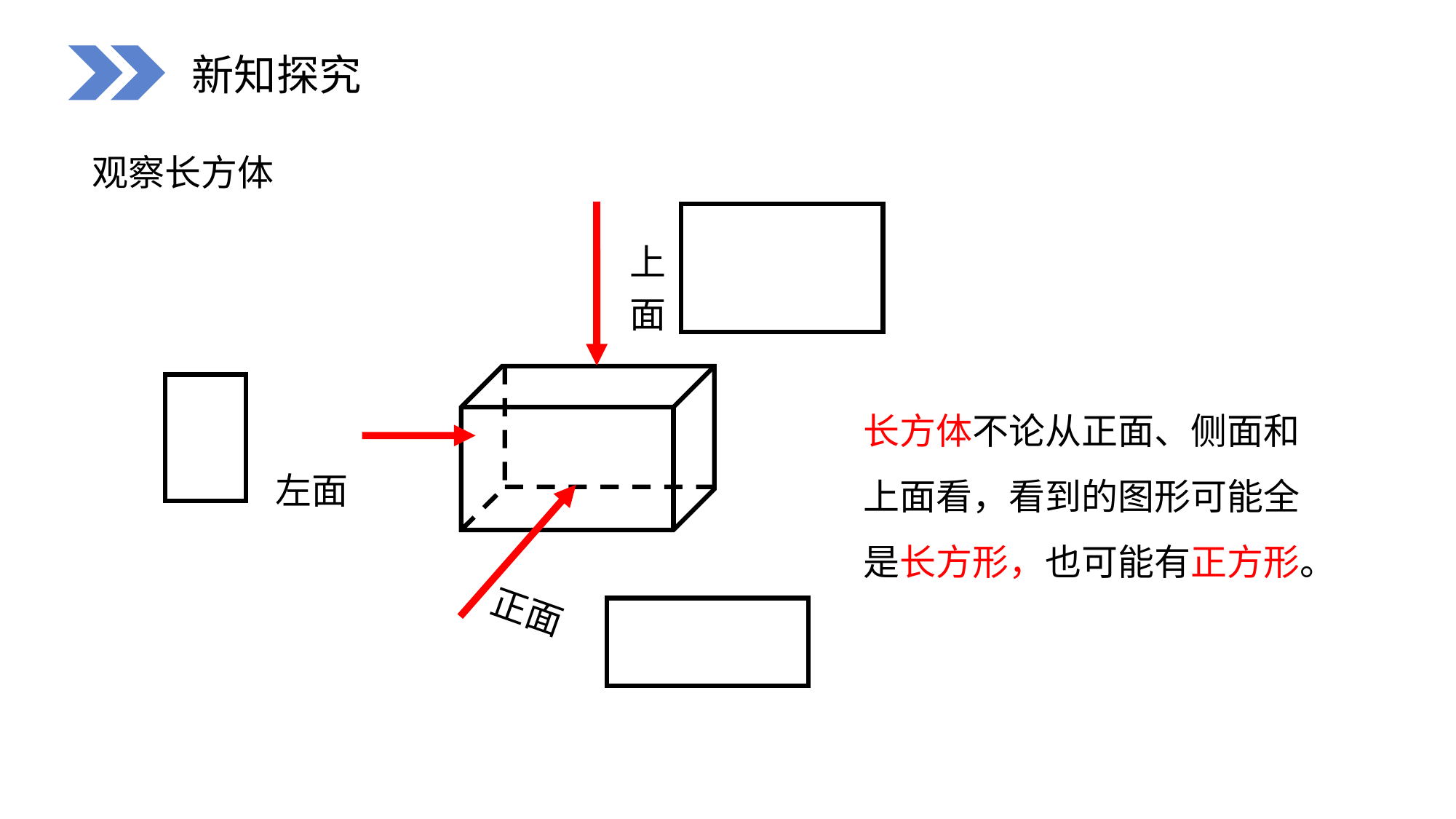

新知探究
观察长方体

上面

长方体不论从正面、侧面和上面看，看到的图形可能全是长方形，也可能有正方形。

左面

正面